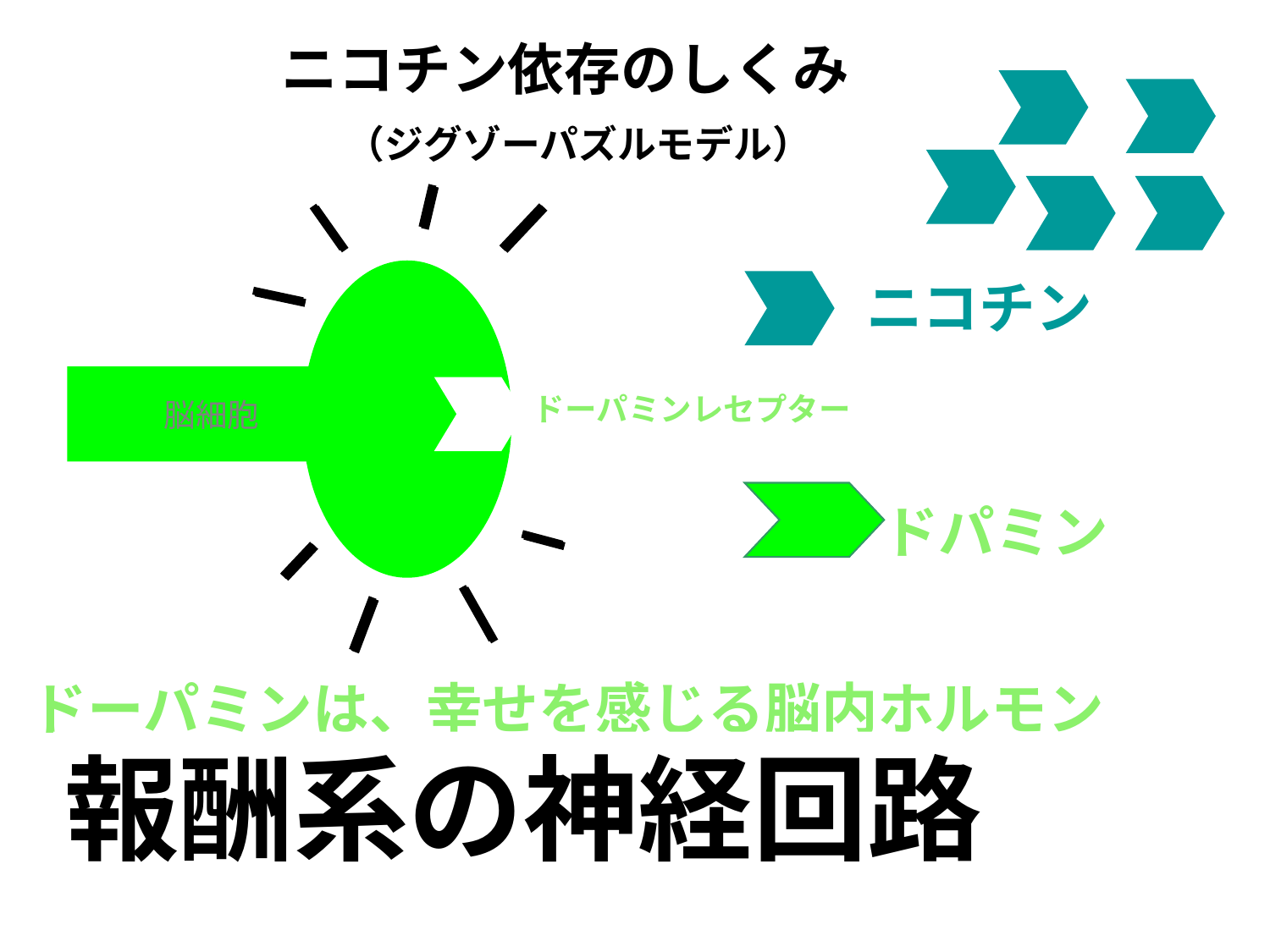

ニコチン依存のしくみ

（ジグゾーパズルモデル）

ニコチン

脳細胞

ドーパミンレセプター

ドパミン
ドーパミンは、幸せを感じる脳内ホルモン
報酬系の神経回路